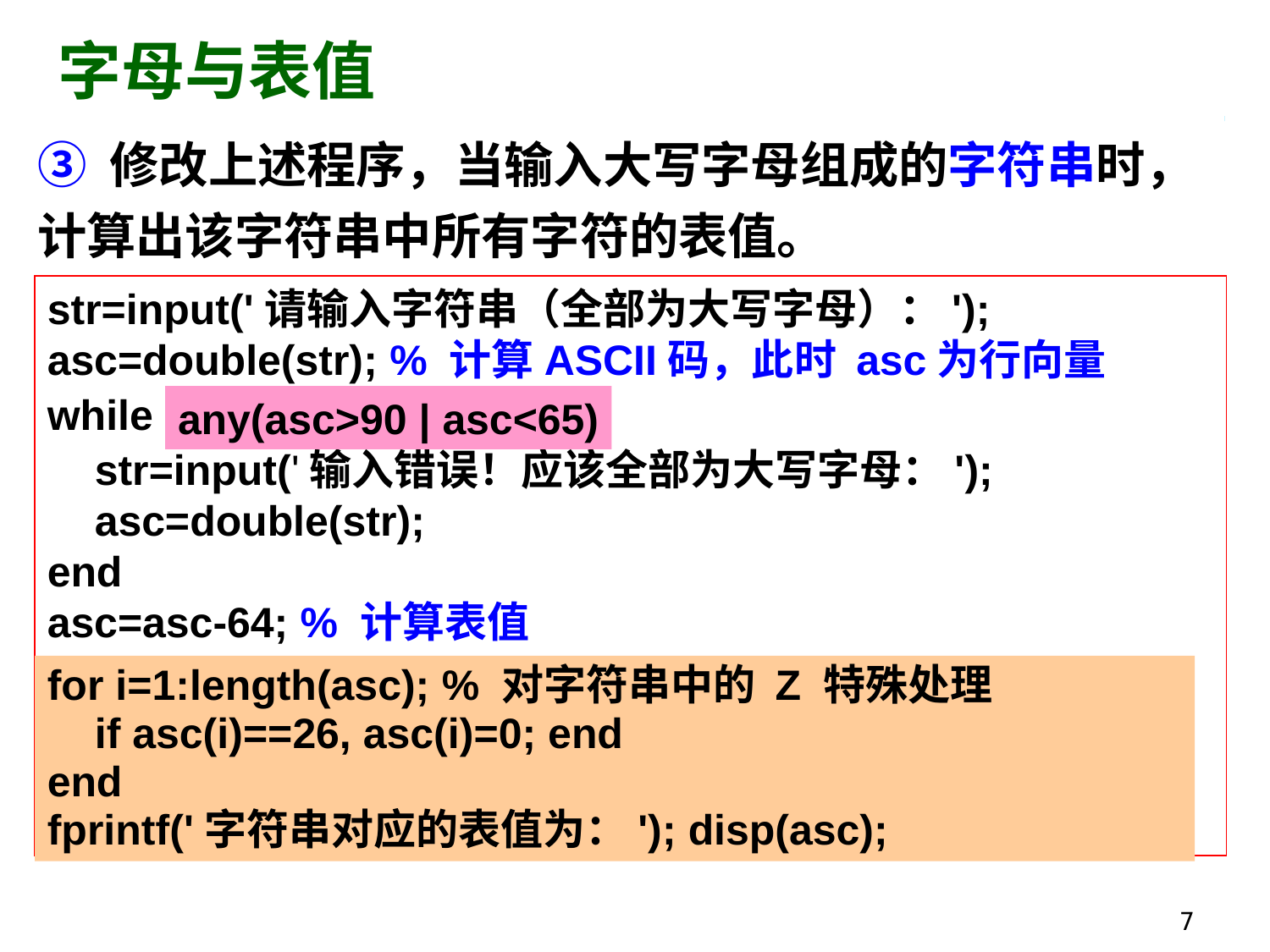

# 字母与表值
③ 修改上述程序，当输入大写字母组成的字符串时，计算出该字符串中所有字符的表值。
str=input('请输入字符串（全部为大写字母）：');
asc=double(str); % 计算ASCII码，此时 asc为行向量
while (asc>90 | asc<65)
    str=input('输入错误！应该全部为大写字母：');
    asc=double(str);
end
asc=asc-64; % 计算表值
if asc==26
   asc=0;
end
fprintf('字母 %c 对应的表值为 %d \n', str,asc);
any(asc>90 | asc<65)
for i=1:length(asc); % 对字符串中的 Z 特殊处理
    if asc(i)==26, asc(i)=0; end
end
fprintf('字符串对应的表值为：'); disp(asc);
7